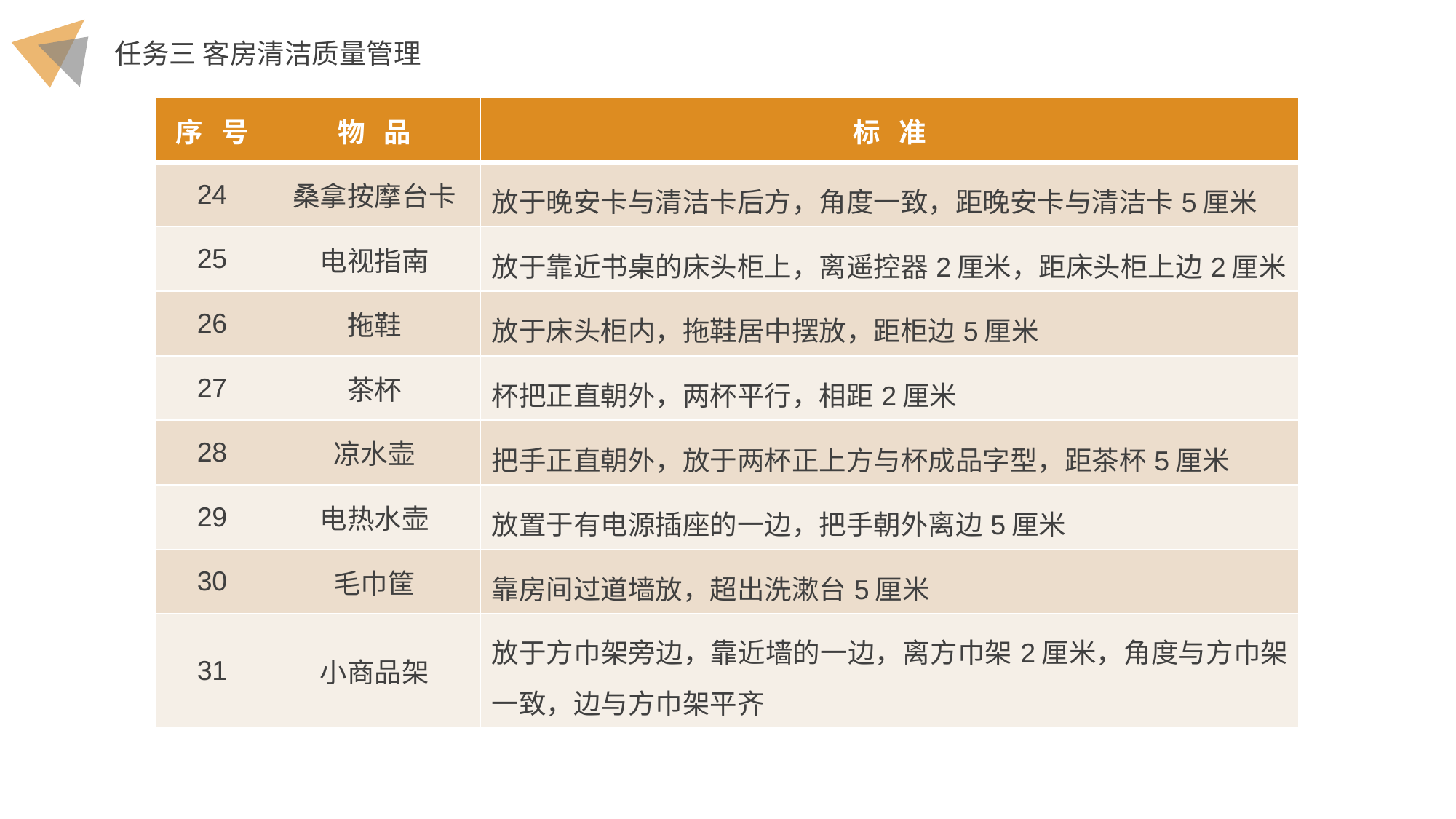

| 序 号 | 物 品 | 标 准 |
| --- | --- | --- |
| 24 | 桑拿按摩台卡 | 放于晚安卡与清洁卡后方，角度一致，距晚安卡与清洁卡5厘米 |
| 25 | 电视指南 | 放于靠近书桌的床头柜上，离遥控器2厘米，距床头柜上边2厘米 |
| 26 | 拖鞋 | 放于床头柜内，拖鞋居中摆放，距柜边5厘米 |
| 27 | 茶杯 | 杯把正直朝外，两杯平行，相距2厘米 |
| 28 | 凉水壶 | 把手正直朝外，放于两杯正上方与杯成品字型，距茶杯5厘米 |
| 29 | 电热水壶 | 放置于有电源插座的一边，把手朝外离边5厘米 |
| 30 | 毛巾筐 | 靠房间过道墙放，超出洗漱台5厘米 |
| 31 | 小商品架 | 放于方巾架旁边，靠近墙的一边，离方巾架2厘米，角度与方巾架一致，边与方巾架平齐 |